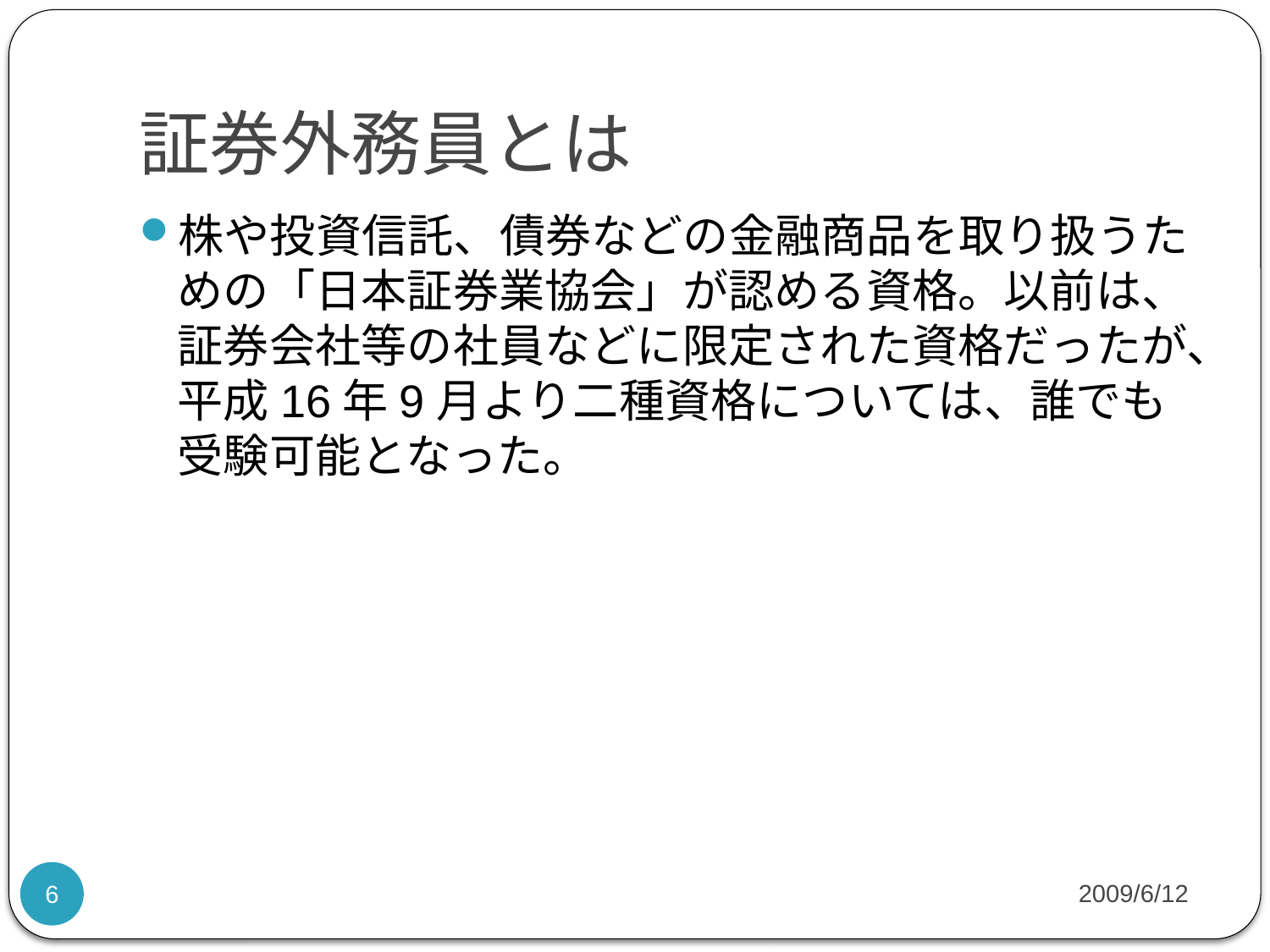

# 証券外務員とは
株や投資信託、債券などの金融商品を取り扱うための「日本証券業協会」が認める資格。以前は、証券会社等の社員などに限定された資格だったが、平成16年9月より二種資格については、誰でも受験可能となった。
2009/6/12
6